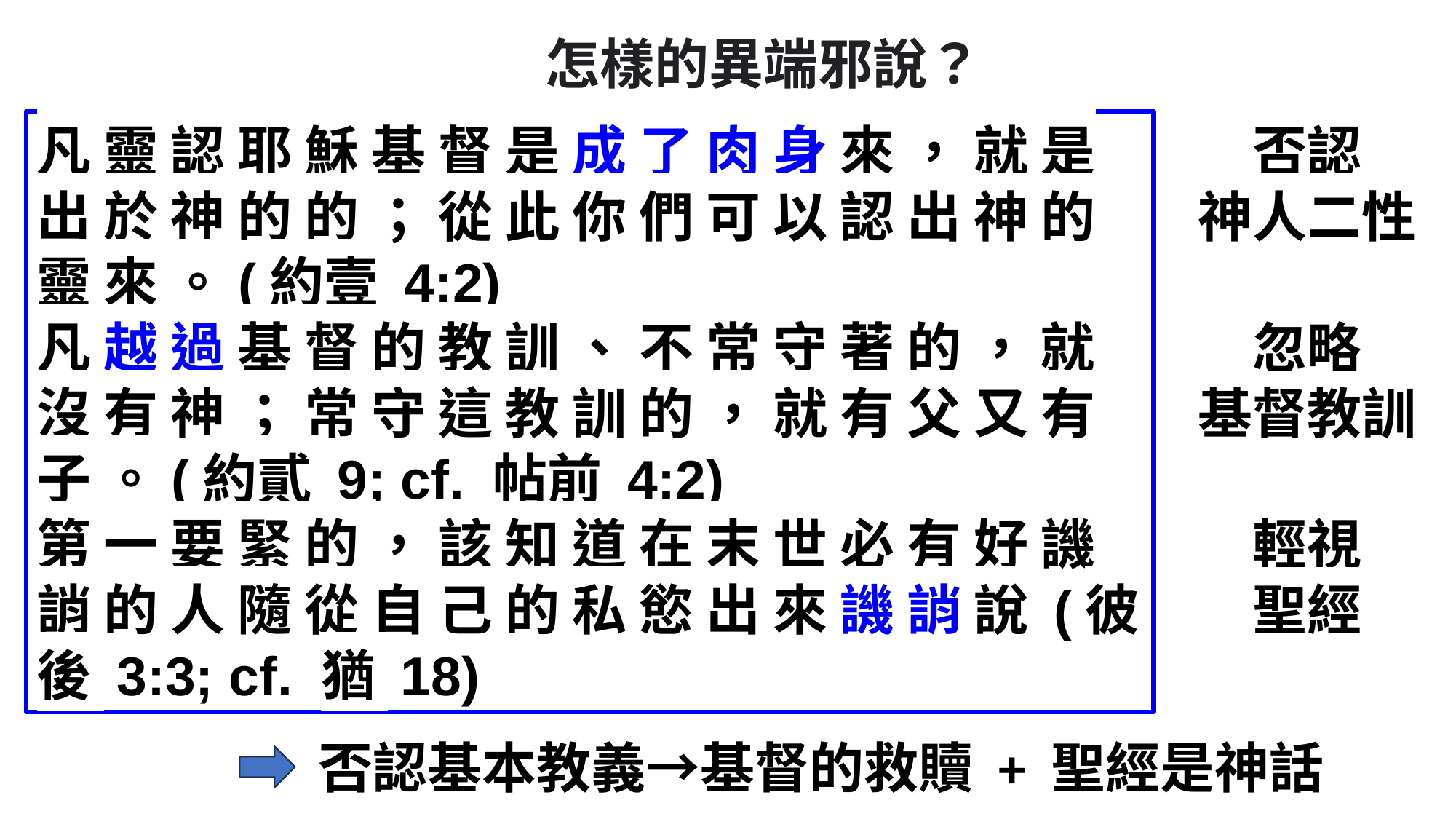

怎樣的異端邪說？
凡 靈 認 耶 穌 基 督 是 成 了 肉 身 來 ， 就 是 出 於 神 的 的 ； 從 此 你 們 可 以 認 出 神 的 靈 來 。(約壹 4:2)
凡 越 過 基 督 的 教 訓 、 不 常 守 著 的 ， 就 沒 有 神 ； 常 守 這 教 訓 的 ， 就 有 父 又 有 子 。(約貳 9; cf. 帖前 4:2)
第 一 要 緊 的 ， 該 知 道 在 末 世 必 有 好 譏 誚 的 人 隨 從 自 己 的 私 慾 出 來 譏 誚 說 (彼後 3:3; cf. 猶 18)
否認
神人二性
忽略
基督教訓
輕視
聖經
否認基本教義→基督的救贖 + 聖經是神話